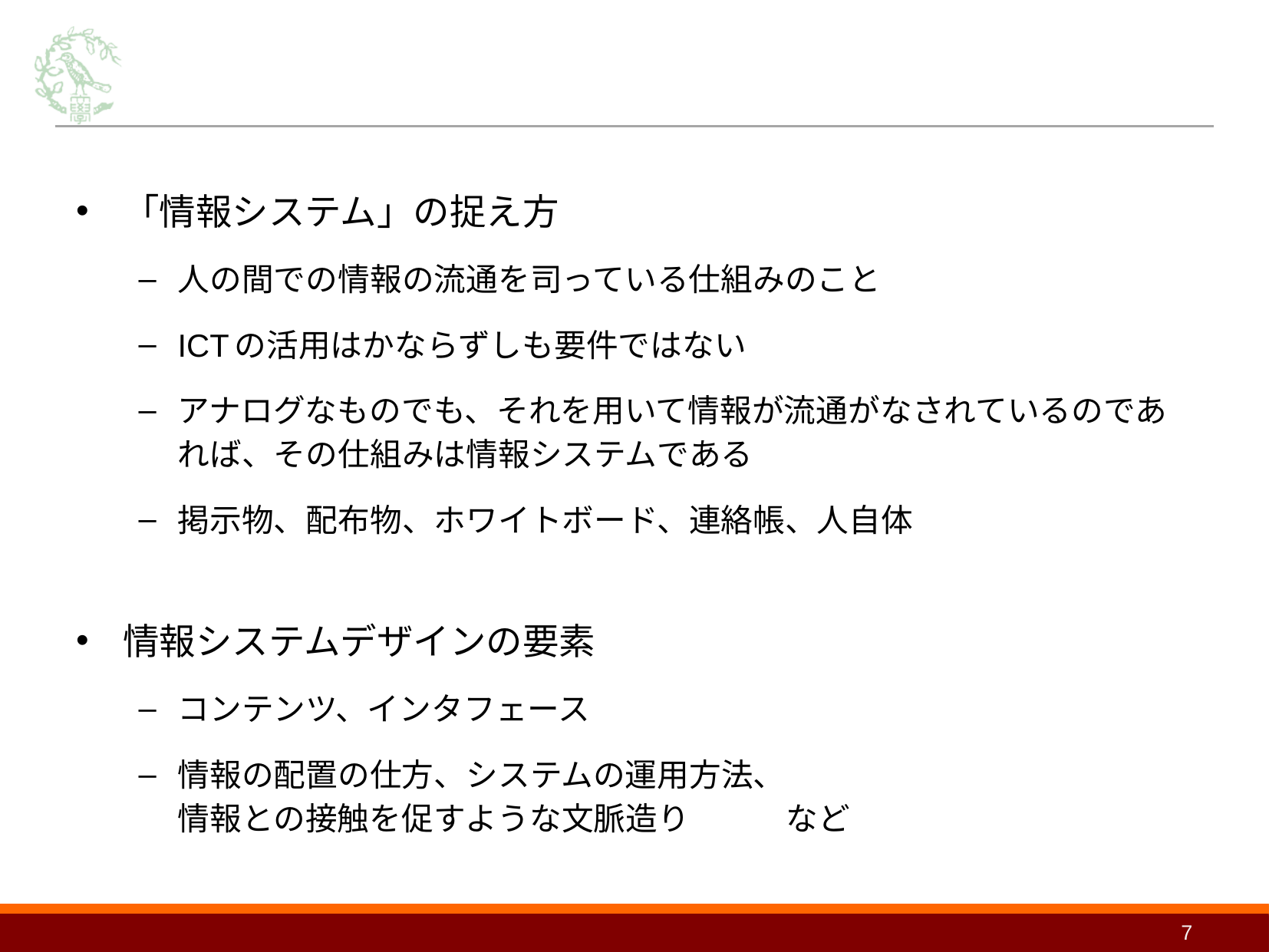

#
「情報システム」の捉え方
人の間での情報の流通を司っている仕組みのこと
ICTの活用はかならずしも要件ではない
アナログなものでも、それを用いて情報が流通がなされているのであれば、その仕組みは情報システムである
掲示物、配布物、ホワイトボード、連絡帳、人自体

情報システムデザインの要素
コンテンツ、インタフェース
情報の配置の仕方、システムの運用方法、
情報との接触を促すような文脈造り　　　など
7